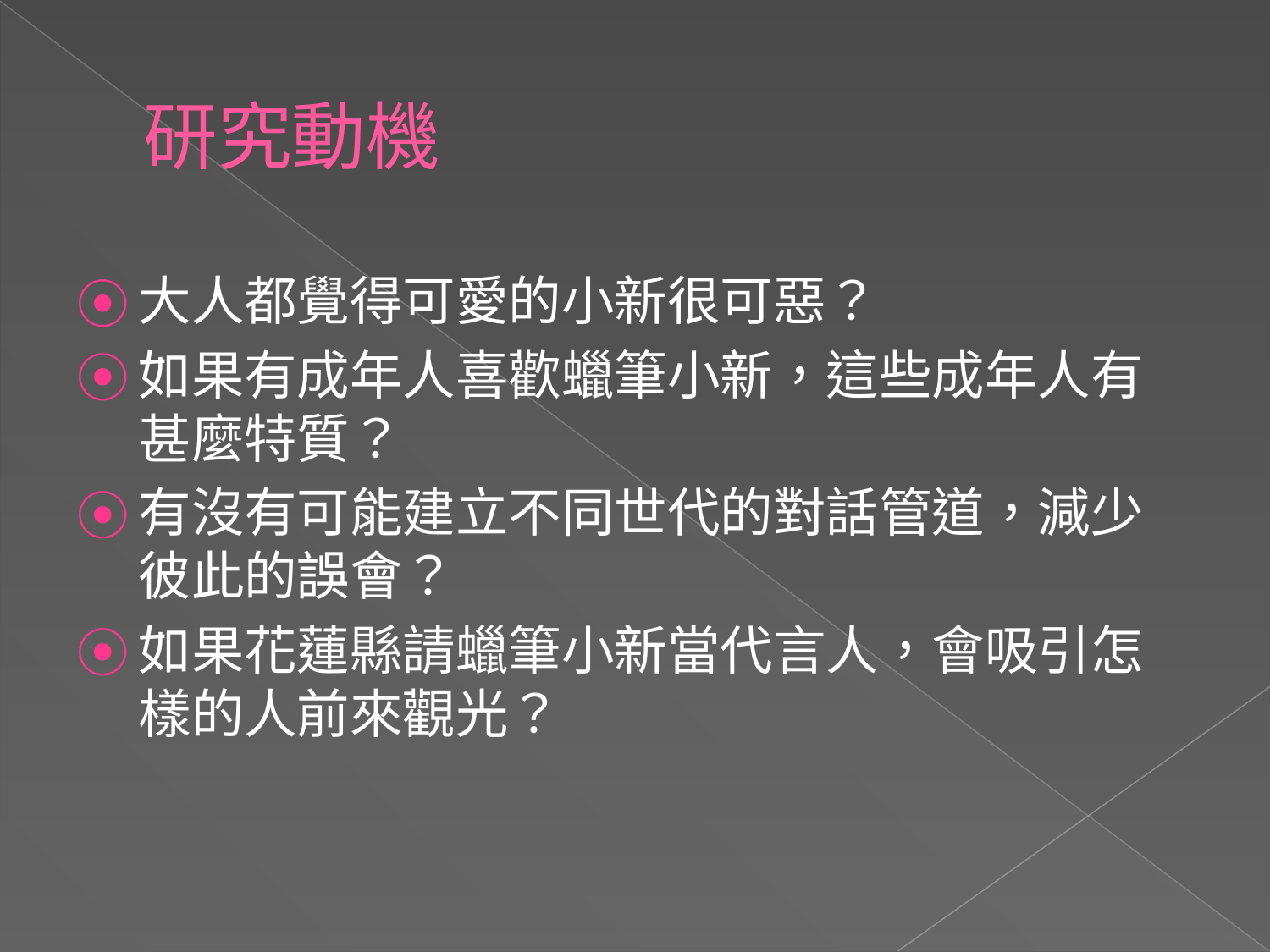

# 研究動機
大人都覺得可愛的小新很可惡？
如果有成年人喜歡蠟筆小新，這些成年人有甚麼特質？
有沒有可能建立不同世代的對話管道，減少彼此的誤會？
如果花蓮縣請蠟筆小新當代言人，會吸引怎樣的人前來觀光？